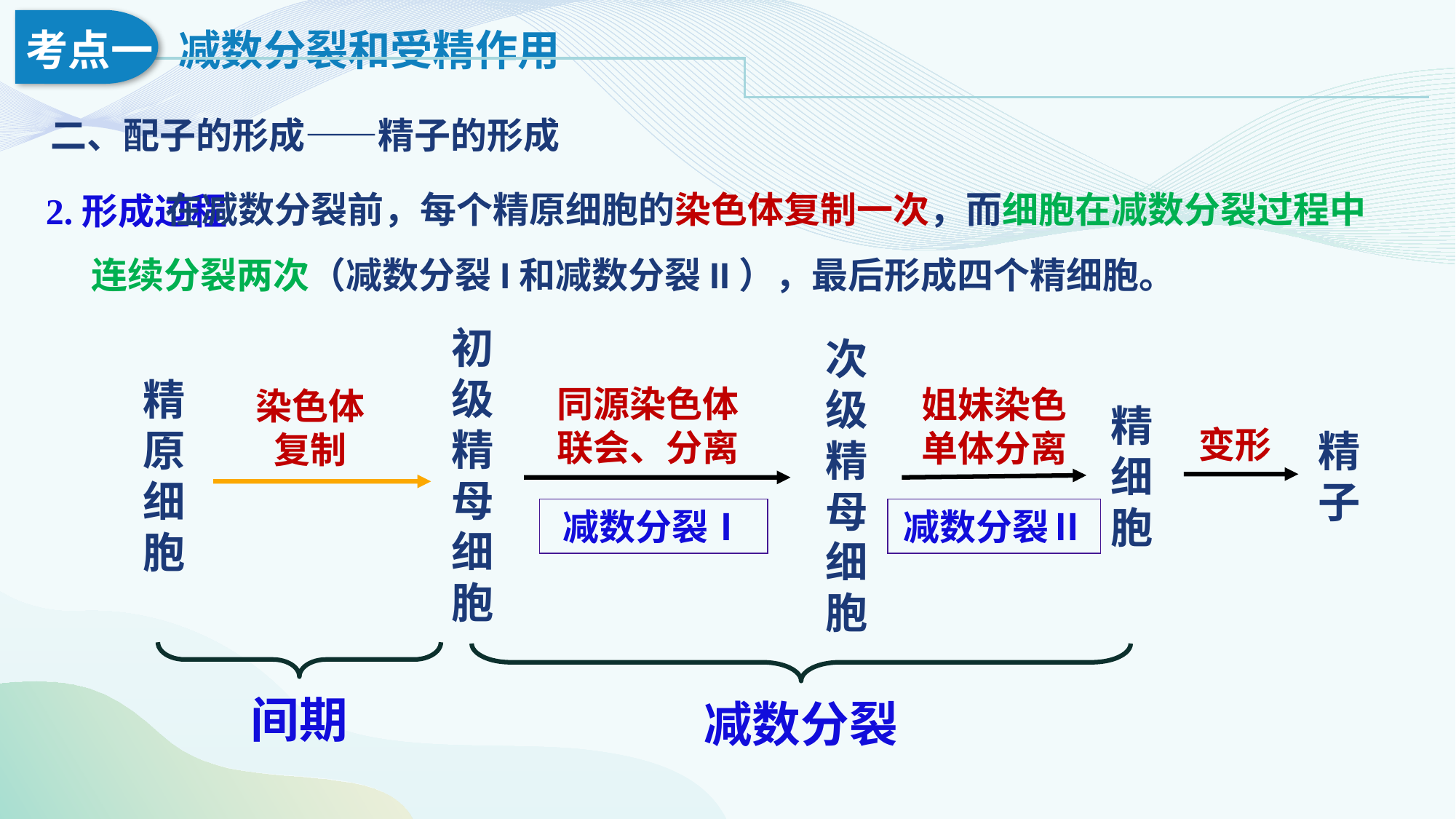

二、配子的形成——精子的形成
        在减数分裂前，每个精原细胞的染色体复制一次，而细胞在减数分裂过程中连续分裂两次（减数分裂I和减数分裂II），最后形成四个精细胞。
2.形成过程
初
级
精
母
细
胞
次
级
精
母
细
胞

精
原
细
胞
同源染色体联会、分离

姐妹染色单体分离

染色体复制

精
细
胞
变形

精子
减数分裂Ⅰ
减数分裂Ⅱ

减数分裂
间期